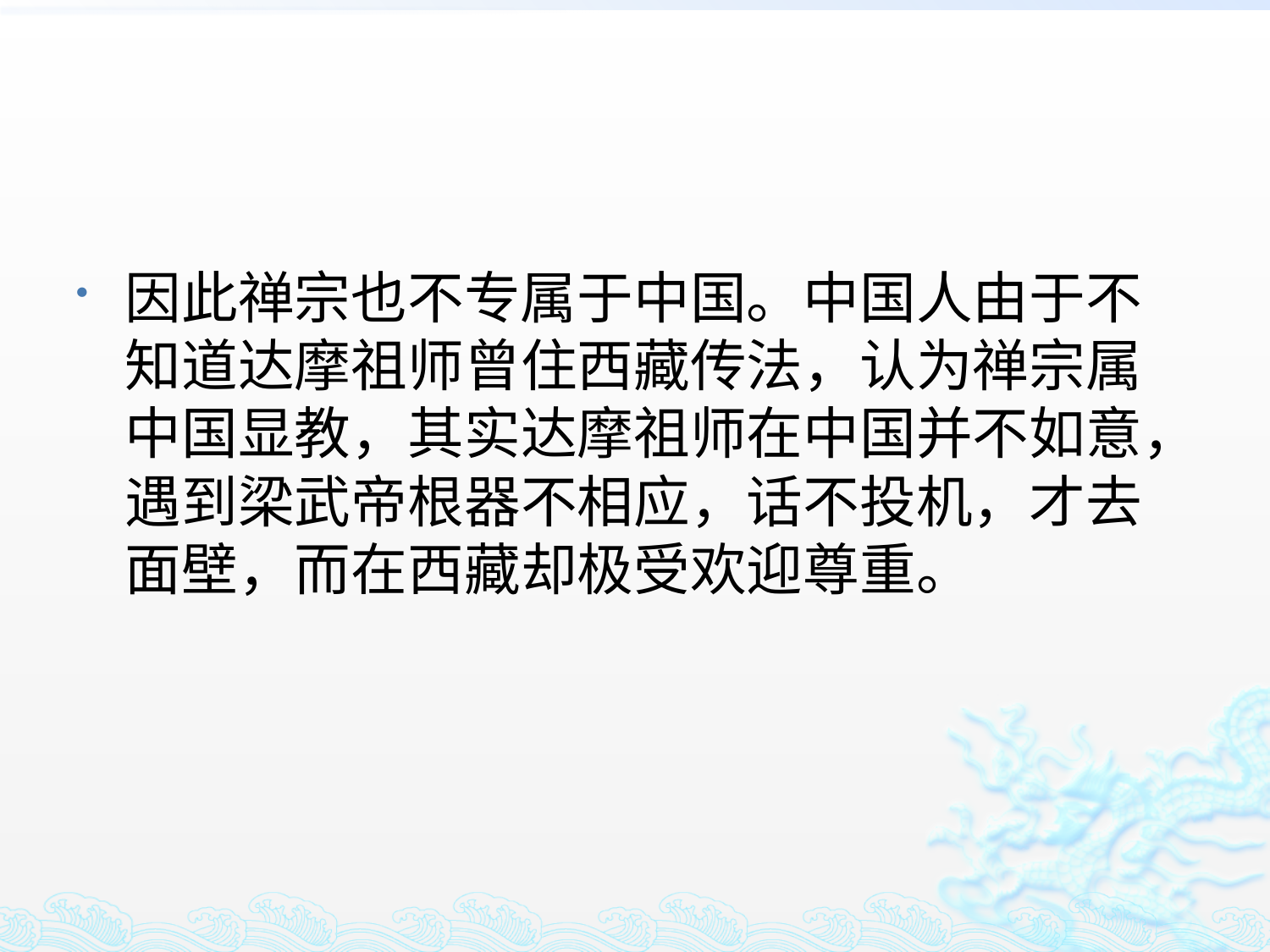

因此禅宗也不专属于中国。中国人由于不知道达摩祖师曾住西藏传法，认为禅宗属中国显教，其实达摩祖师在中国并不如意，遇到梁武帝根器不相应，话不投机，才去面壁，而在西藏却极受欢迎尊重。